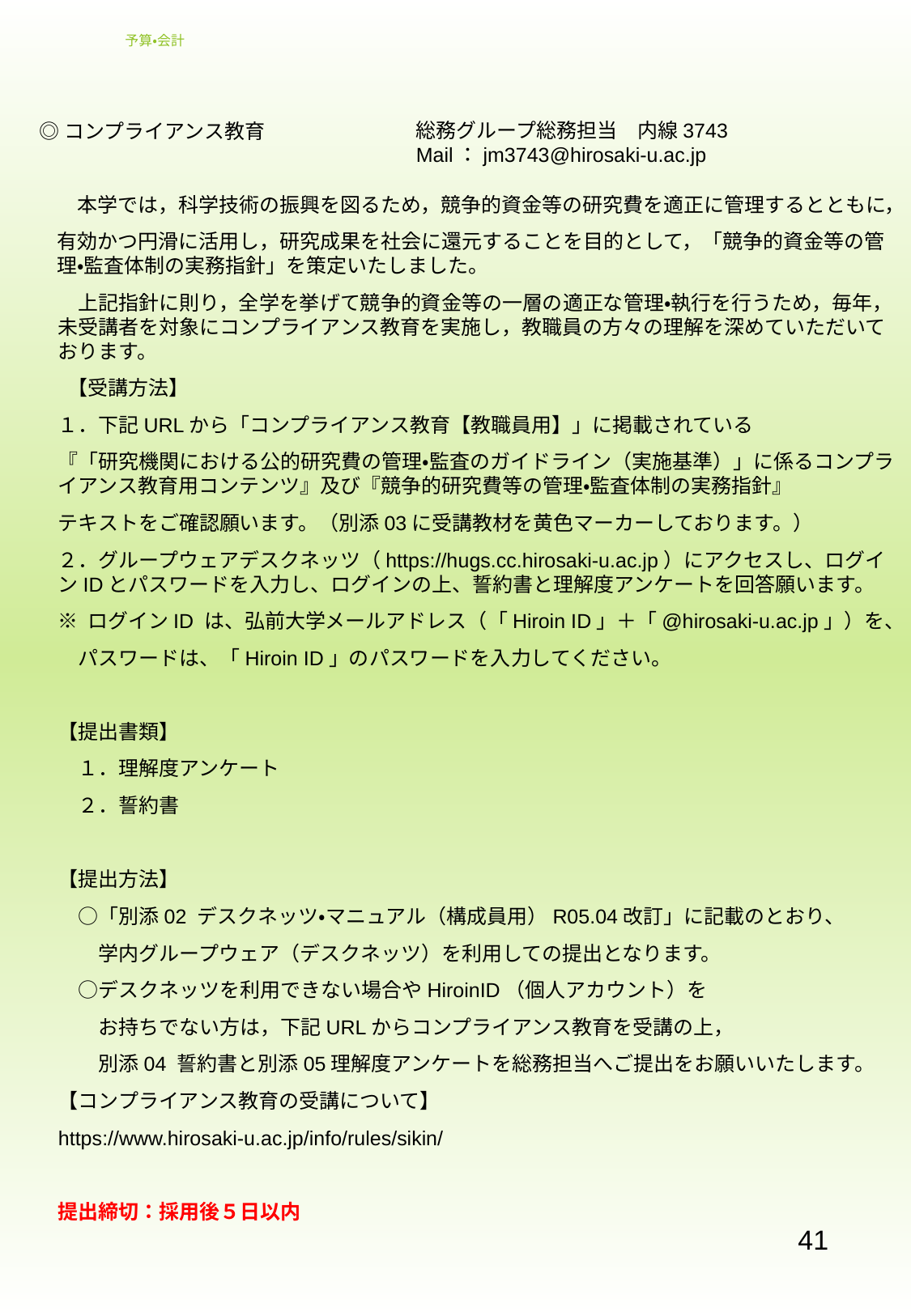

# 予算・会計
総務グループ総務担当　内線3743
Mail：jm3743@hirosaki-u.ac.jp

◎コンプライアンス教育

　本学では，科学技術の振興を図るため，競争的資金等の研究費を適正に管理するとともに，
有効かつ円滑に活用し，研究成果を社会に還元することを目的として，「競争的資金等の管理・監査体制の実務指針」を策定いたしました。
　上記指針に則り，全学を挙げて競争的資金等の一層の適正な管理・執行を行うため，毎年，未受講者を対象にコンプライアンス教育を実施し，教職員の方々の理解を深めていただいております。
 【受講方法】
１．下記URLから「コンプライアンス教育【教職員用】」に掲載されている
『「研究機関における公的研究費の管理・監査のガイドライン（実施基準）」に係るコンプライアンス教育用コンテンツ』及び『競争的研究費等の管理・監査体制の実務指針』
テキストをご確認願います。（別添03に受講教材を黄色マーカーしております。）
２．グループウェアデスクネッツ（https://hugs.cc.hirosaki-u.ac.jp）にアクセスし、ログインIDとパスワードを入力し、ログインの上、誓約書と理解度アンケートを回答願います。
※ ログインID は、弘前大学メールアドレス（「Hiroin ID」＋「@hirosaki-u.ac.jp」）を、
　パスワードは、「Hiroin ID」のパスワードを入力してください。

【提出書類】
　１．理解度アンケート
　２．誓約書

【提出方法】
　○「別添02 デスクネッツ・マニュアル（構成員用）R05.04改訂」に記載のとおり、
　　学内グループウェア（デスクネッツ）を利用しての提出となります。
　○デスクネッツを利用できない場合やHiroinID（個人アカウント）を
　　お持ちでない方は，下記URLからコンプライアンス教育を受講の上，
　　別添04 誓約書と別添05理解度アンケートを総務担当へご提出をお願いいたします。
【コンプライアンス教育の受講について】
https://www.hirosaki-u.ac.jp/info/rules/sikin/

提出締切：採用後５日以内

41